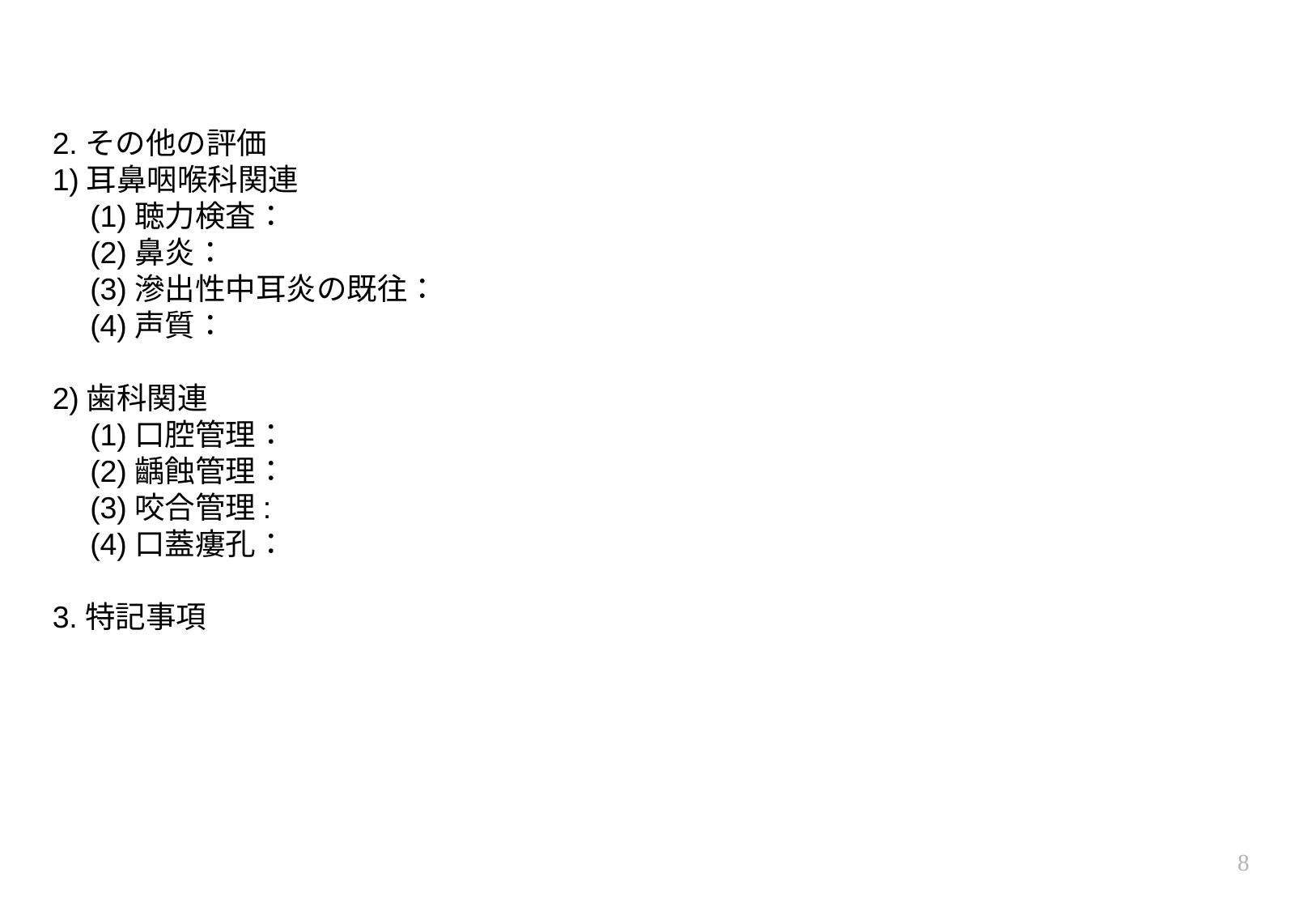

2.その他の評価
1)耳鼻咽喉科関連
　(1)聴力検査：
　(2)鼻炎：
　(3)滲出性中耳炎の既往：
　(4)声質：

2)歯科関連
　(1)口腔管理：
　(2)齲蝕管理：
　(3)咬合管理:
　(4)口蓋瘻孔：

3.特記事項

8